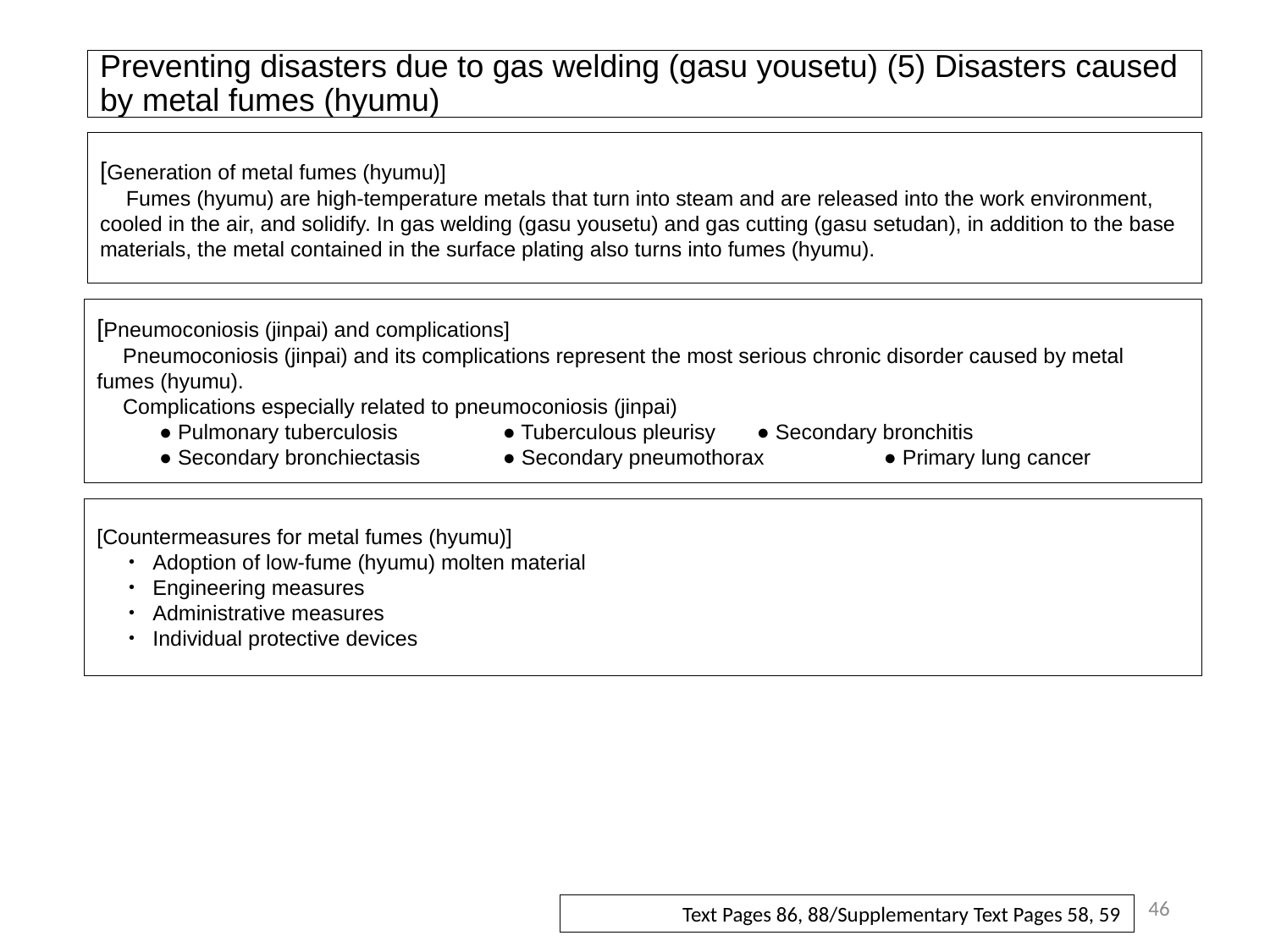

# Preventing disasters due to gas welding (gasu yousetu) (5) Disasters caused by metal fumes (hyumu)
[Generation of metal fumes (hyumu)]
　Fumes (hyumu) are high-temperature metals that turn into steam and are released into the work environment, cooled in the air, and solidify. In gas welding (gasu yousetu) and gas cutting (gasu setudan), in addition to the base materials, the metal contained in the surface plating also turns into fumes (hyumu).
[Pneumoconiosis (jinpai) and complications]
　Pneumoconiosis (jinpai) and its complications represent the most serious chronic disorder caused by metal fumes (hyumu).
　Complications especially related to pneumoconiosis (jinpai)
● Pulmonary tuberculosis	● Tuberculous pleurisy	● Secondary bronchitis
● Secondary bronchiectasis	● Secondary pneumothorax	● Primary lung cancer
[Countermeasures for metal fumes (hyumu)]
・ Adoption of low-fume (hyumu) molten material
・ Engineering measures
・ Administrative measures
・ Individual protective devices
46
Text Pages 86, 88/Supplementary Text Pages 58, 59